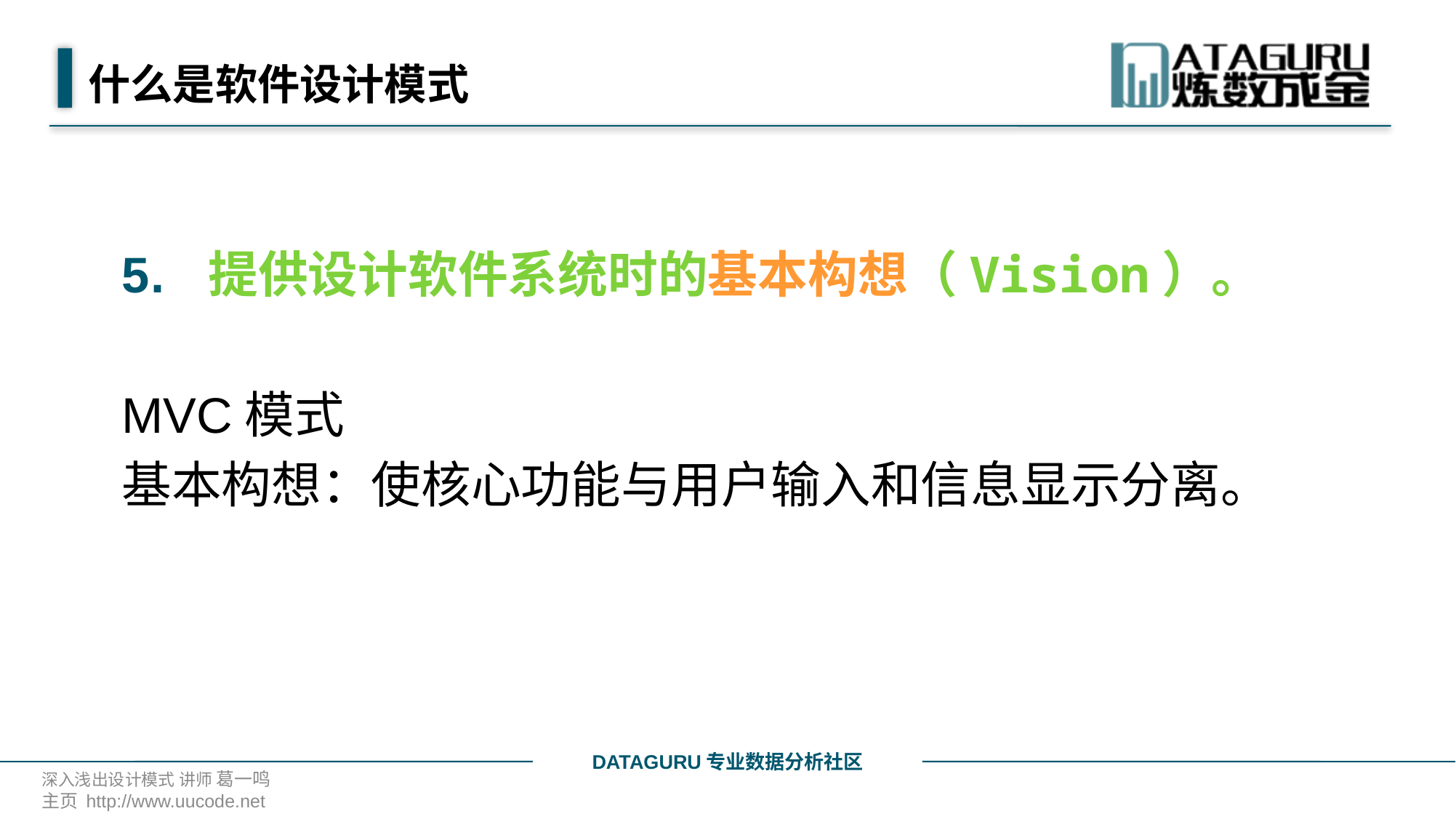

# 什么是软件设计模式
提供设计软件系统时的基本构想（Vision）。

MVC模式
基本构想：使核心功能与用户输入和信息显示分离。